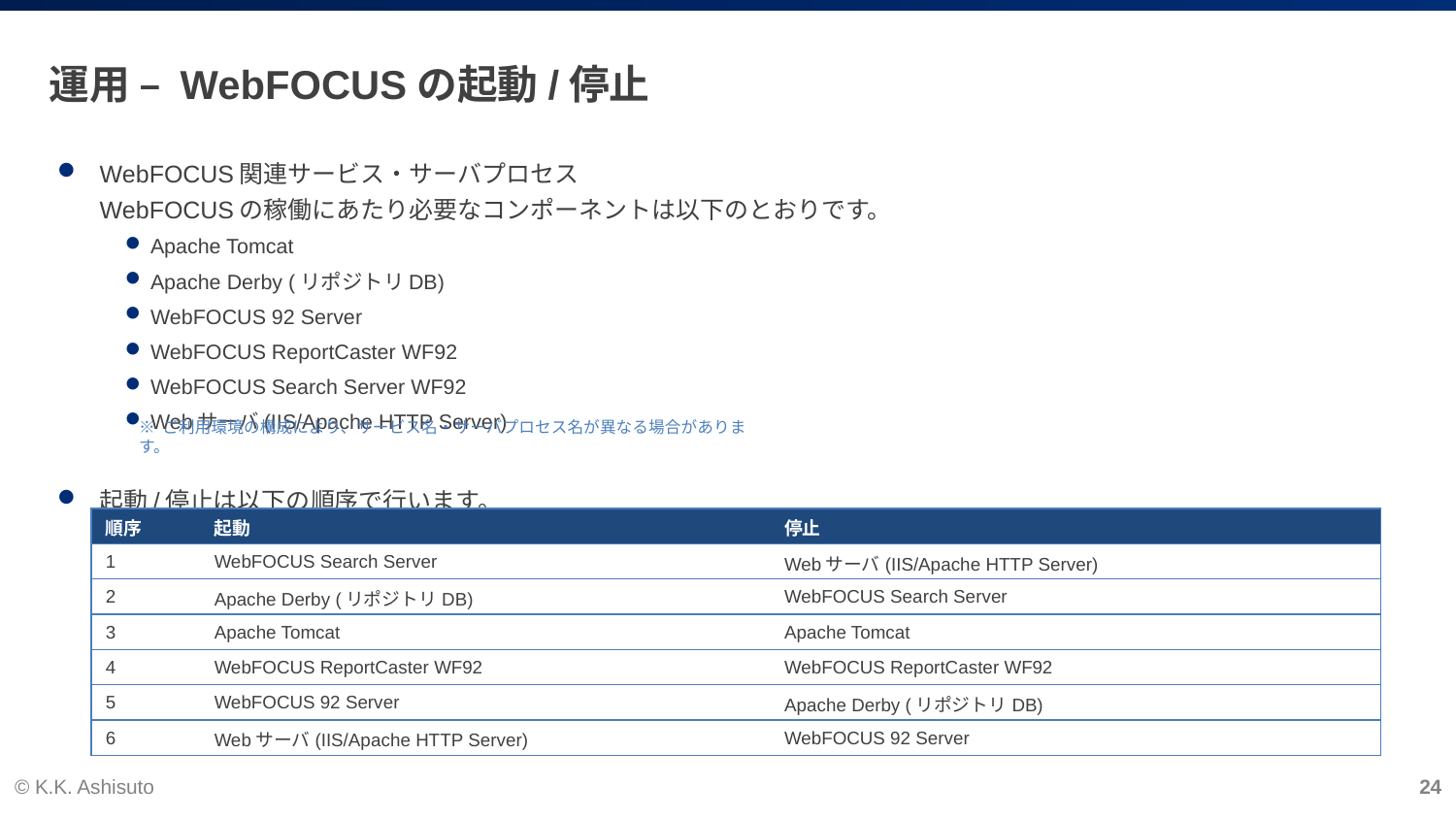

# 運用 – WebFOCUSの起動/停止
WebFOCUS関連サービス・サーバプロセス
WebFOCUSの稼働にあたり必要なコンポーネントは以下のとおりです。
Apache Tomcat
Apache Derby (リポジトリDB)
WebFOCUS 92 Server
WebFOCUS ReportCaster WF92
WebFOCUS Search Server WF92
Webサーバ(IIS/Apache HTTP Server)

起動/停止は以下の順序で行います。

※ ご利用環境の構成により、サービス名・サーバプロセス名が異なる場合があります。
| 順序 | 起動 | 停止 |
| --- | --- | --- |
| 1 | WebFOCUS Search Server | Webサーバ(IIS/Apache HTTP Server) |
| 2 | Apache Derby (リポジトリDB) | WebFOCUS Search Server |
| 3 | Apache Tomcat | Apache Tomcat |
| 4 | WebFOCUS ReportCaster WF92 | WebFOCUS ReportCaster WF92 |
| 5 | WebFOCUS 92 Server | Apache Derby (リポジトリDB) |
| 6 | Webサーバ(IIS/Apache HTTP Server) | WebFOCUS 92 Server |
© K.K. Ashisuto
24